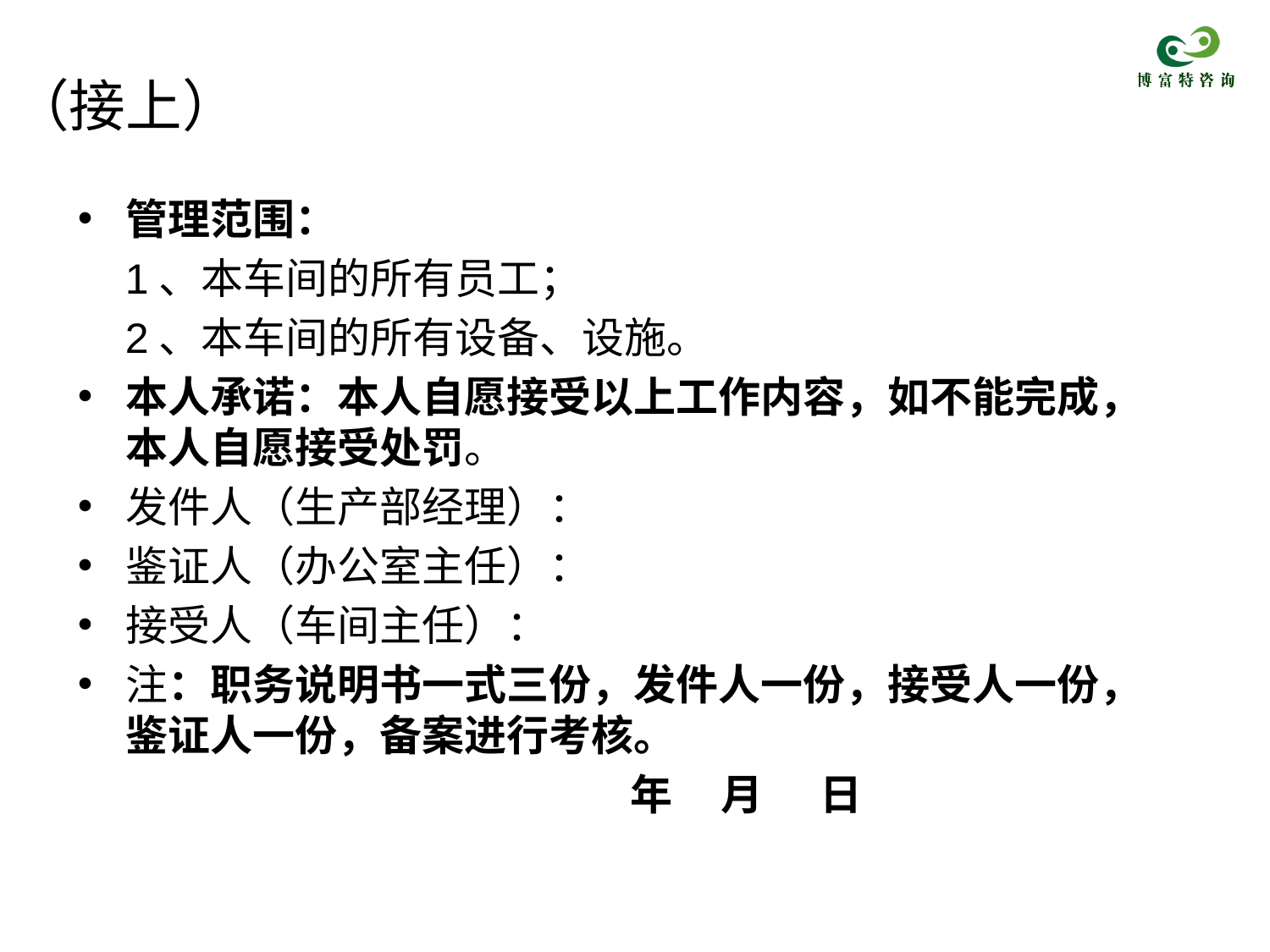

# （接上）
管理范围：
    1、本车间的所有员工；
    2、本车间的所有设备、设施。
本人承诺：本人自愿接受以上工作内容，如不能完成，本人自愿接受处罚。
发件人（生产部经理）：
鉴证人（办公室主任）：
接受人（车间主任）：
注：职务说明书一式三份，发件人一份，接受人一份，鉴证人一份，备案进行考核。
                                                         年     月      日